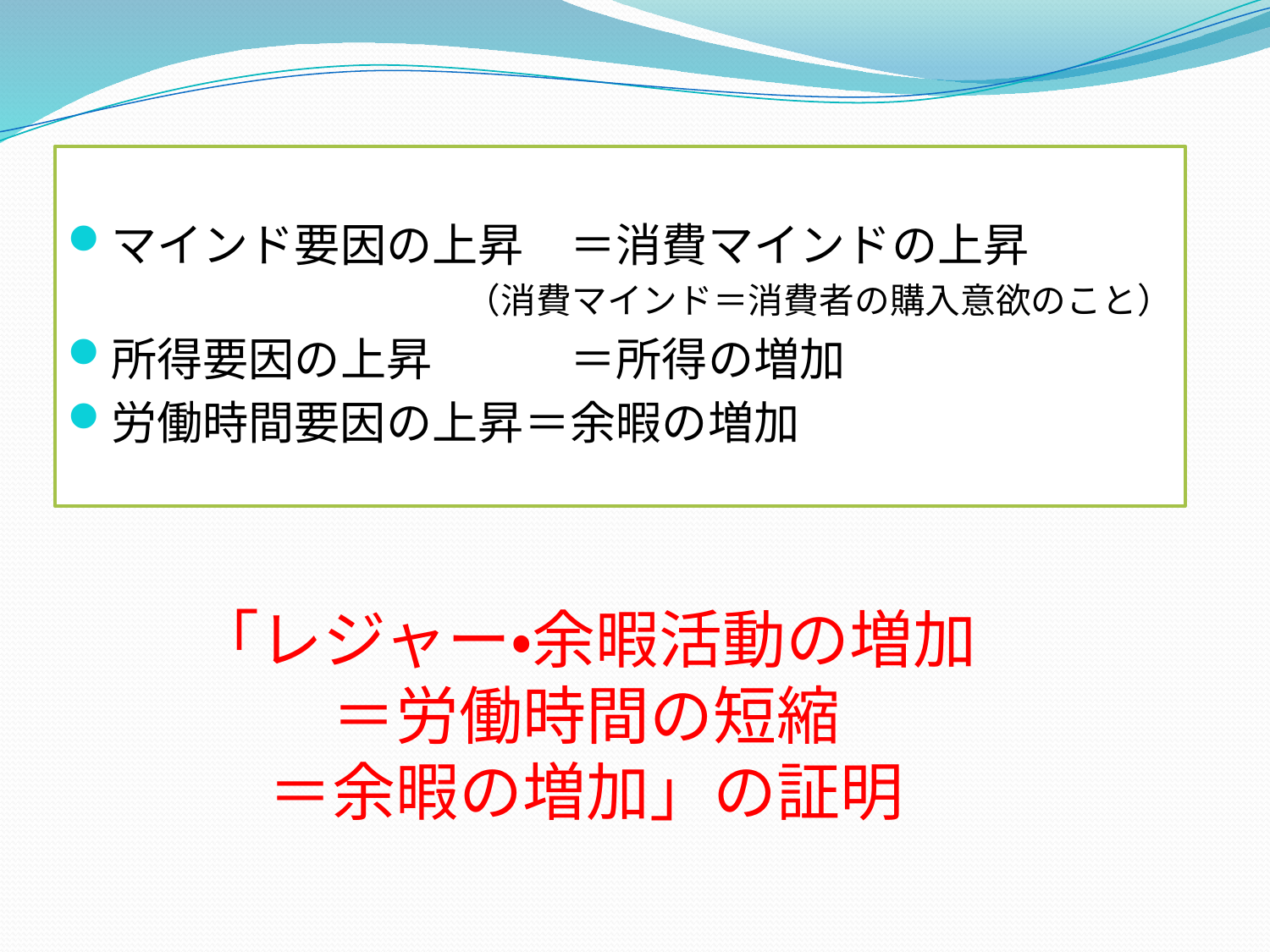

マインド要因の上昇　＝消費マインドの上昇
（消費マインド＝消費者の購入意欲のこと）
所得要因の上昇　　　＝所得の増加
労働時間要因の上昇＝余暇の増加

「レジャー・余暇活動の増加
＝労働時間の短縮
＝余暇の増加」の証明